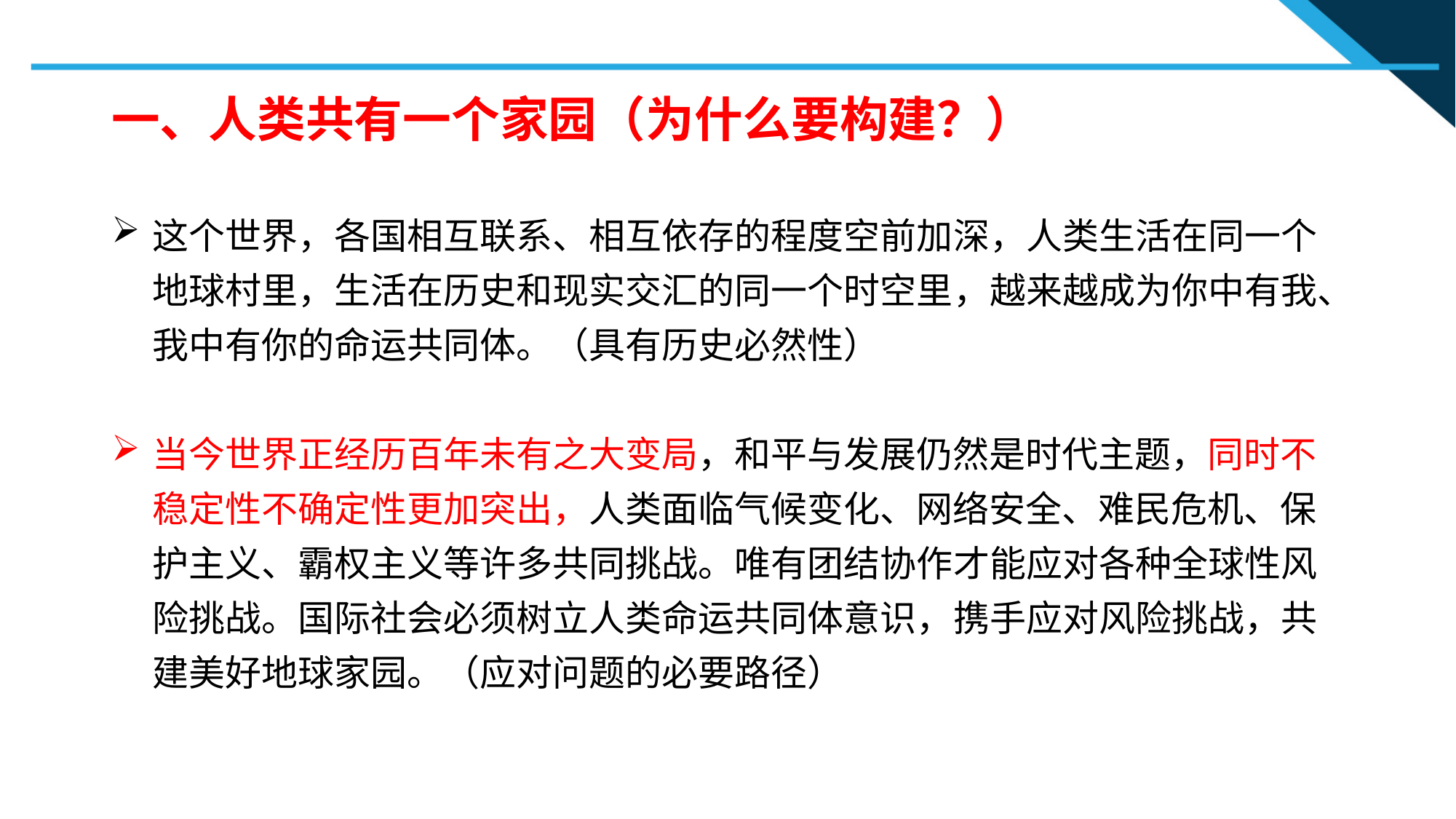

一、人类共有一个家园（为什么要构建？）

这个世界，各国相互联系、相互依存的程度空前加深，人类生活在同一个地球村里，生活在历史和现实交汇的同一个时空里，越来越成为你中有我、我中有你的命运共同体。（具有历史必然性）

当今世界正经历百年未有之大变局，和平与发展仍然是时代主题，同时不稳定性不确定性更加突出，人类面临气候变化、网络安全、难民危机、保护主义、霸权主义等许多共同挑战。唯有团结协作才能应对各种全球性风险挑战。国际社会必须树立人类命运共同体意识，携手应对风险挑战，共建美好地球家园。（应对问题的必要路径）